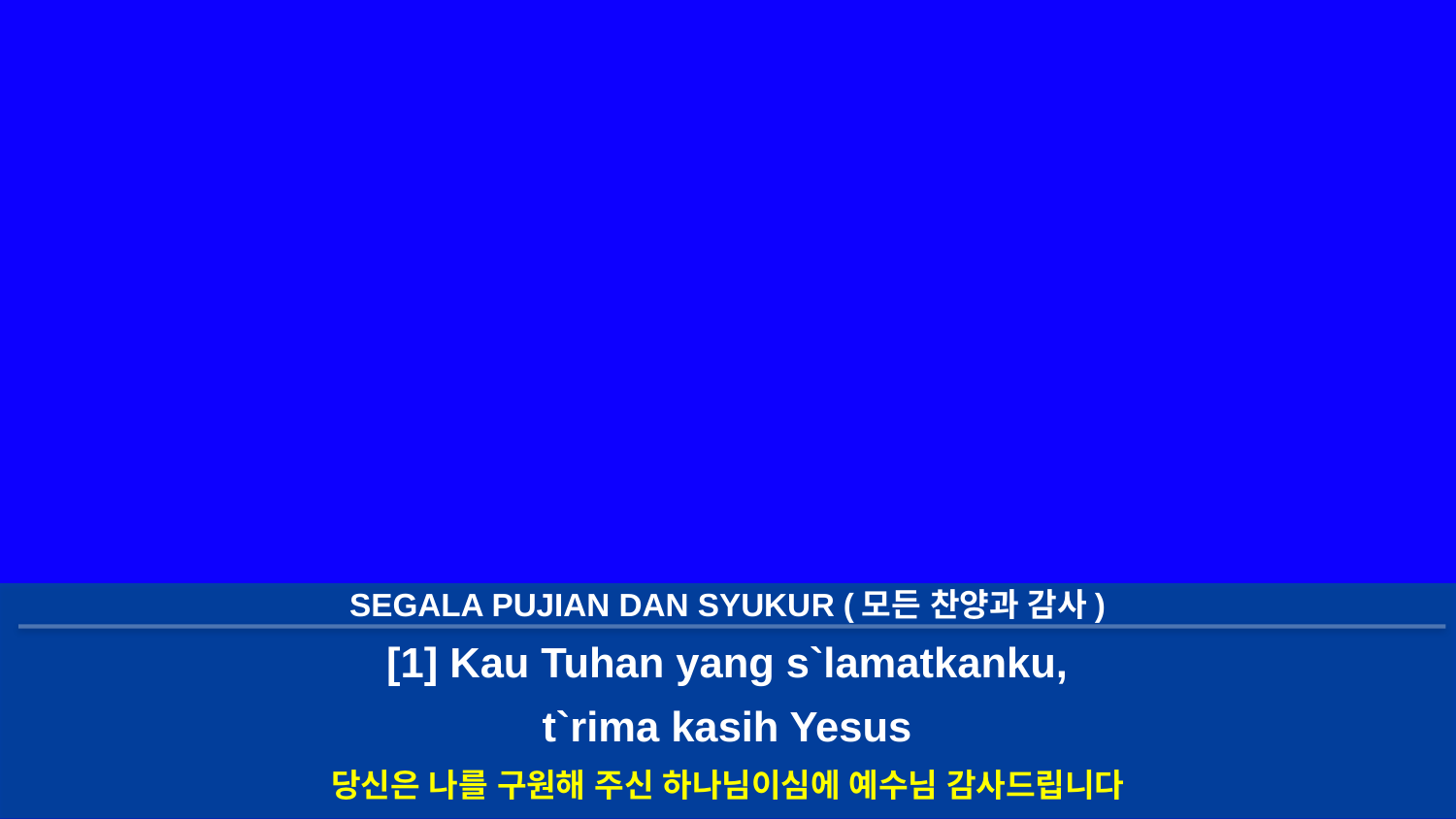

SEGALA PUJIAN DAN SYUKUR (모든 찬양과 감사)
[1] Kau Tuhan yang s`lamatkanku,
t`rima kasih Yesus
당신은 나를 구원해 주신 하나님이심에 예수님 감사드립니다